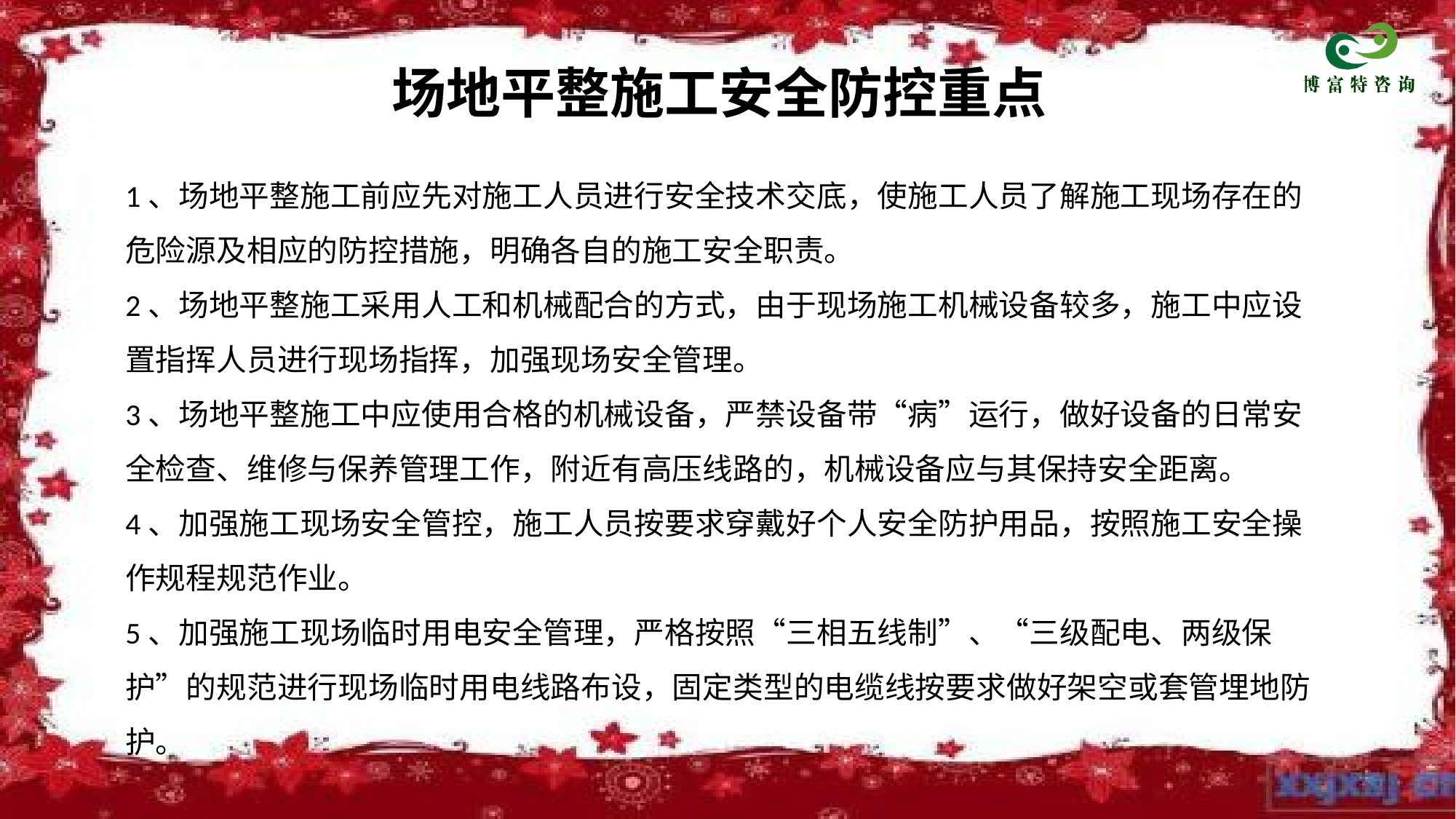

场地平整施工安全防控重点
1、场地平整施工前应先对施工人员进行安全技术交底，使施工人员了解施工现场存在的危险源及相应的防控措施，明确各自的施工安全职责。
2、场地平整施工采用人工和机械配合的方式，由于现场施工机械设备较多，施工中应设置指挥人员进行现场指挥，加强现场安全管理。
3、场地平整施工中应使用合格的机械设备，严禁设备带“病”运行，做好设备的日常安全检查、维修与保养管理工作，附近有高压线路的，机械设备应与其保持安全距离。
4、加强施工现场安全管控，施工人员按要求穿戴好个人安全防护用品，按照施工安全操作规程规范作业。
5、加强施工现场临时用电安全管理，严格按照“三相五线制”、“三级配电、两级保护”的规范进行现场临时用电线路布设，固定类型的电缆线按要求做好架空或套管埋地防护。